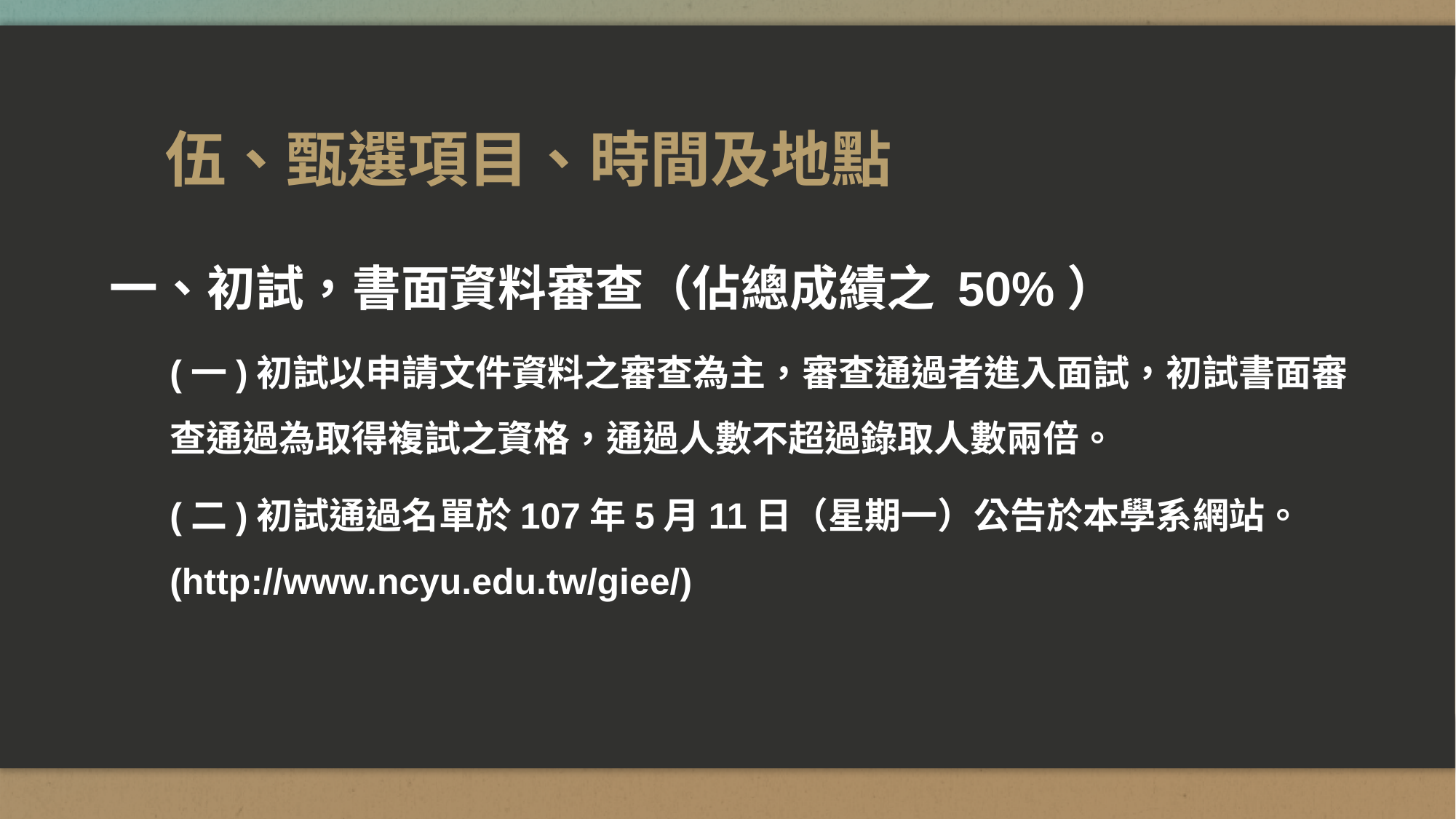

# 伍、甄選項目、時間及地點
一、初試，書面資料審查（佔總成績之 50%）
(一)初試以申請文件資料之審查為主，審查通過者進入面試，初試書面審查通過為取得複試之資格，通過人數不超過錄取人數兩倍。
(二)初試通過名單於107年5月11日（星期一）公告於本學系網站。(http://www.ncyu.edu.tw/giee/)